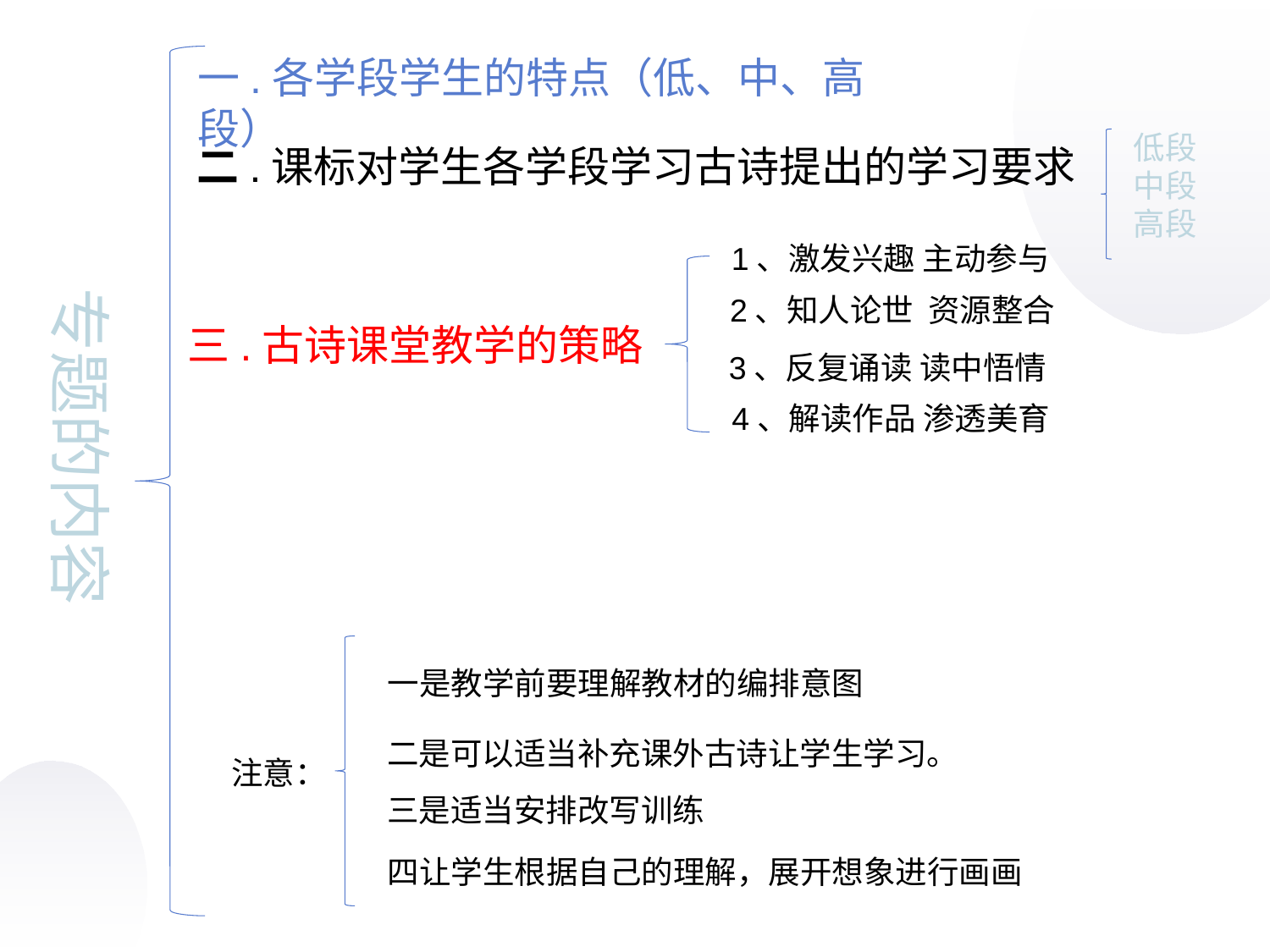

一.各学段学生的特点（低、中、高段）

低段
中段
高段

二.课标对学生各学段学习古诗提出的学习要求
1、激发兴趣 主动参与

专题的内容
 2、知人论世  资源整合
三.古诗课堂教学的策略
 3、反复诵读 读中悟情
   4、解读作品 渗透美育

一是教学前要理解教材的编排意图
二是可以适当补充课外古诗让学生学习。
三是适当安排改写训练
注意：

四让学生根据自己的理解，展开想象进行画画